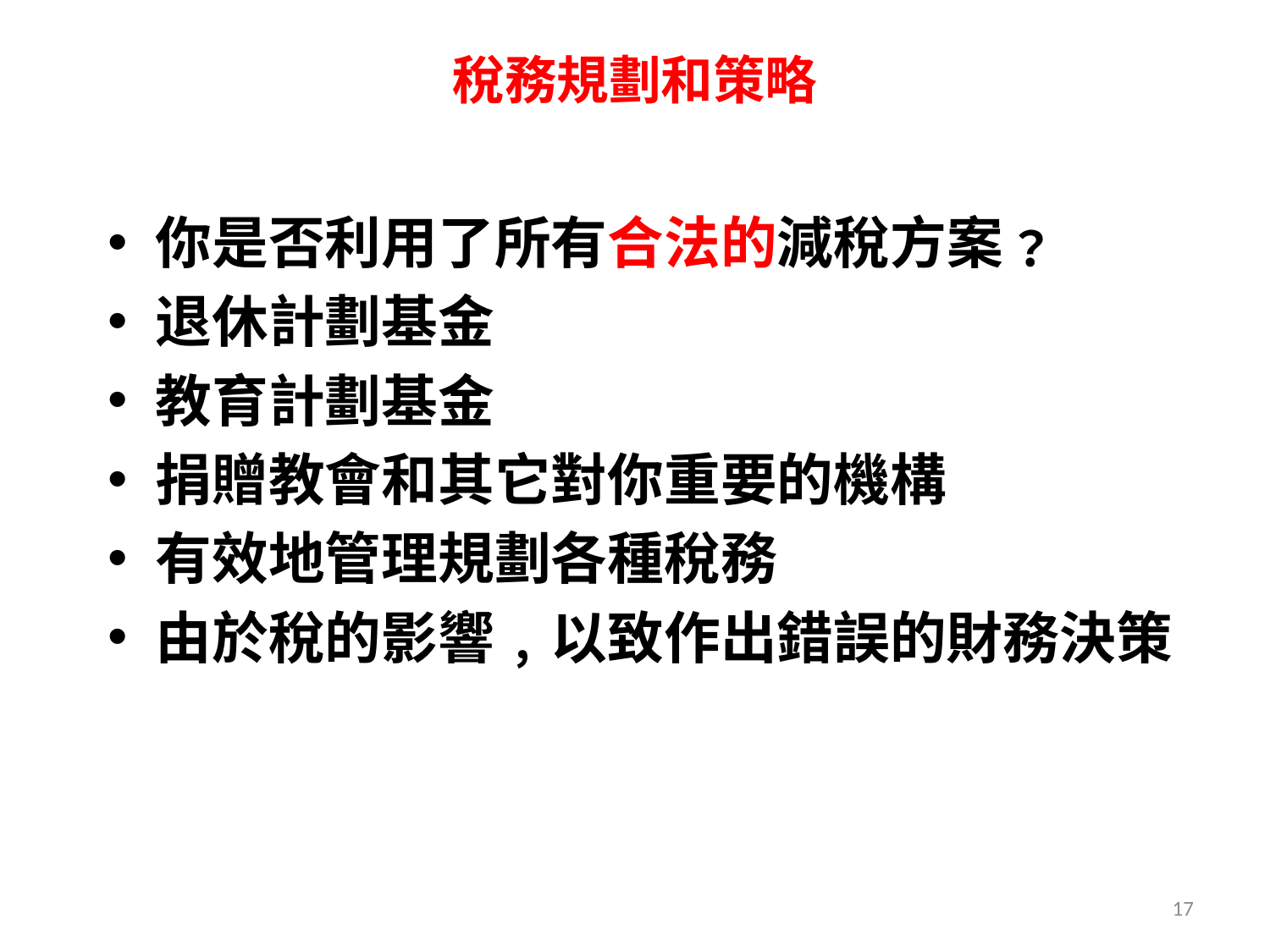

稅務規劃和策略
你是否利用了所有合法的減稅方案﹖
退休計劃基金
教育計劃基金
捐贈教會和其它對你重要的機構
有效地管理規劃各種稅務
由於稅的影響﹐以致作出錯誤的財務決策
17